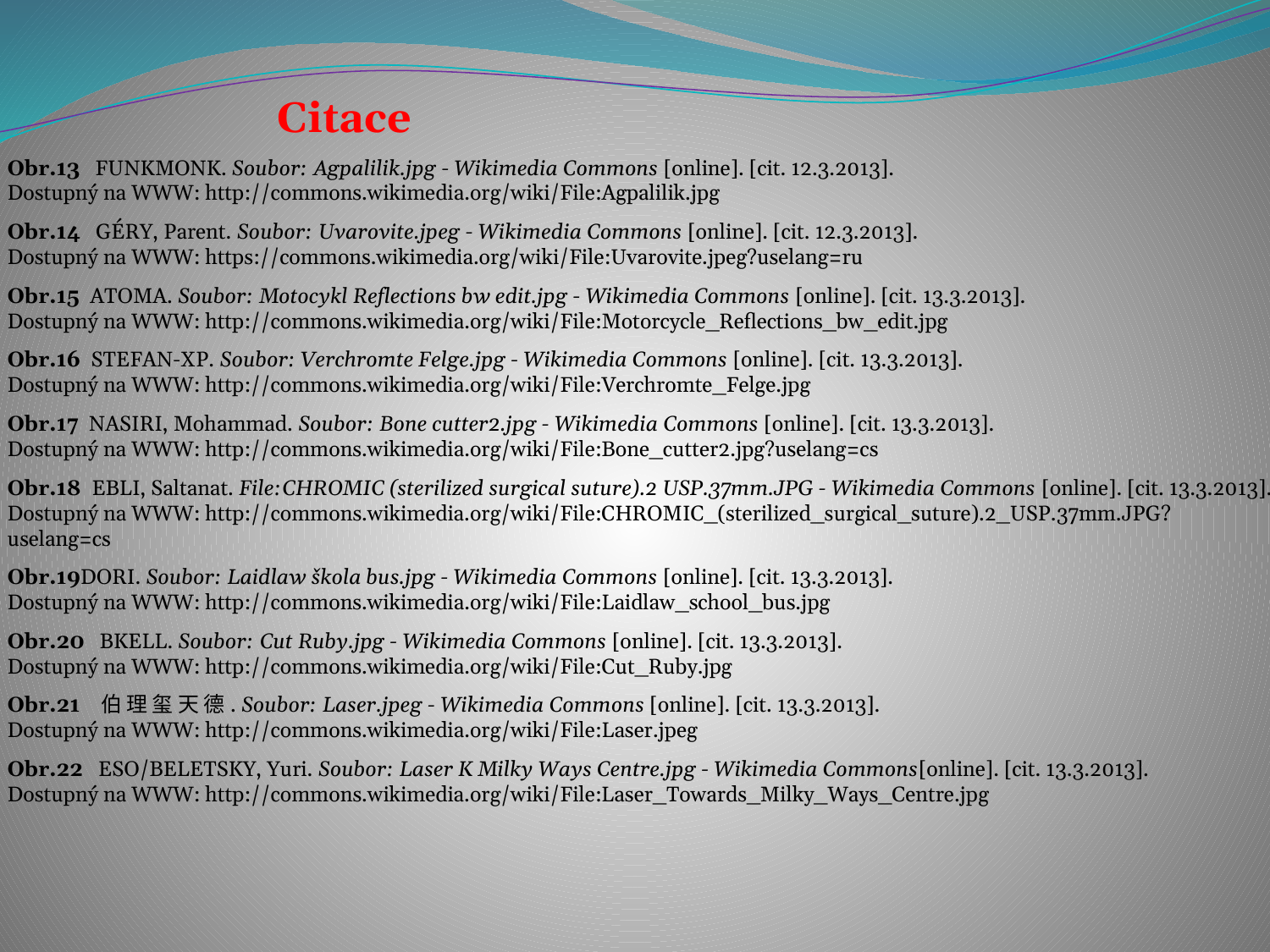

Citace
Obr.13   FUNKMONK. Soubor: Agpalilik.jpg - Wikimedia Commons [online]. [cit. 12.3.2013]. Dostupný na WWW: http://commons.wikimedia.org/wiki/File:Agpalilik.jpg
Obr.14   GÉRY, Parent. Soubor: Uvarovite.jpeg - Wikimedia Commons [online]. [cit. 12.3.2013]. Dostupný na WWW: https://commons.wikimedia.org/wiki/File:Uvarovite.jpeg?uselang=ru
Obr.15  ATOMA. Soubor: Motocykl Reflections bw edit.jpg - Wikimedia Commons [online]. [cit. 13.3.2013]. Dostupný na WWW: http://commons.wikimedia.org/wiki/File:Motorcycle_Reflections_bw_edit.jpg
Obr.16  STEFAN-XP. Soubor: Verchromte Felge.jpg - Wikimedia Commons [online]. [cit. 13.3.2013]. Dostupný na WWW: http://commons.wikimedia.org/wiki/File:Verchromte_Felge.jpg
Obr.17  NASIRI, Mohammad. Soubor: Bone cutter2.jpg - Wikimedia Commons [online]. [cit. 13.3.2013]. Dostupný na WWW: http://commons.wikimedia.org/wiki/File:Bone_cutter2.jpg?uselang=cs
Obr.18  EBLI, Saltanat. File:CHROMIC (sterilized surgical suture).2 USP.37mm.JPG - Wikimedia Commons [online]. [cit. 13.3.2013]. Dostupný na WWW: http://commons.wikimedia.org/wiki/File:CHROMIC_(sterilized_surgical_suture).2_USP.37mm.JPG?uselang=cs
Obr.19DORI. Soubor: Laidlaw škola bus.jpg - Wikimedia Commons [online]. [cit. 13.3.2013]. Dostupný na WWW: http://commons.wikimedia.org/wiki/File:Laidlaw_school_bus.jpg
Obr.20   BKELL. Soubor: Cut Ruby.jpg - Wikimedia Commons [online]. [cit. 13.3.2013]. Dostupný na WWW: http://commons.wikimedia.org/wiki/File:Cut_Ruby.jpg
Obr.21   伯 理 玺 天 德. Soubor: Laser.jpeg - Wikimedia Commons [online]. [cit. 13.3.2013]. Dostupný na WWW: http://commons.wikimedia.org/wiki/File:Laser.jpeg
Obr.22   ESO/BELETSKY, Yuri. Soubor: Laser K Milky Ways Centre.jpg - Wikimedia Commons[online]. [cit. 13.3.2013]. Dostupný na WWW: http://commons.wikimedia.org/wiki/File:Laser_Towards_Milky_Ways_Centre.jpg